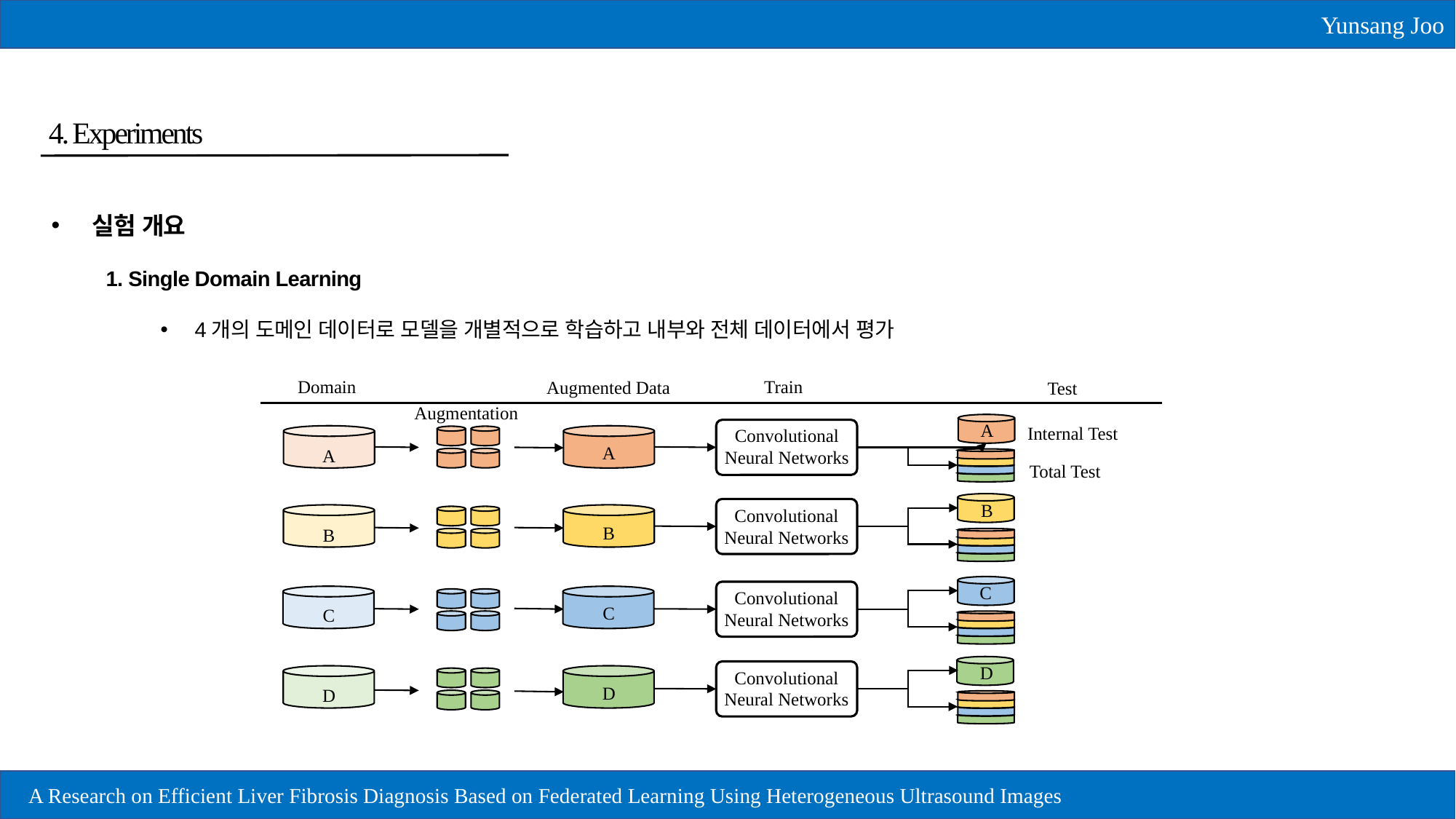

Yunsang Joo
4. Experiments
실험 개요
1. Single Domain Learning
4개의 도메인 데이터로 모델을 개별적으로 학습하고 내부와 전체 데이터에서 평가
Domain
Train
Augmented Data
Test
Augmentation
A

Internal Test
Convolutional
Neural Networks

A
A

Total Test
B

Convolutional
Neural Networks

B
B

C

Convolutional
Neural Networks

C
C

D

Convolutional
Neural Networks

D
D

22
A Research on Efficient Liver Fibrosis Diagnosis Based on Federated Learning Using Heterogeneous Ultrasound Images